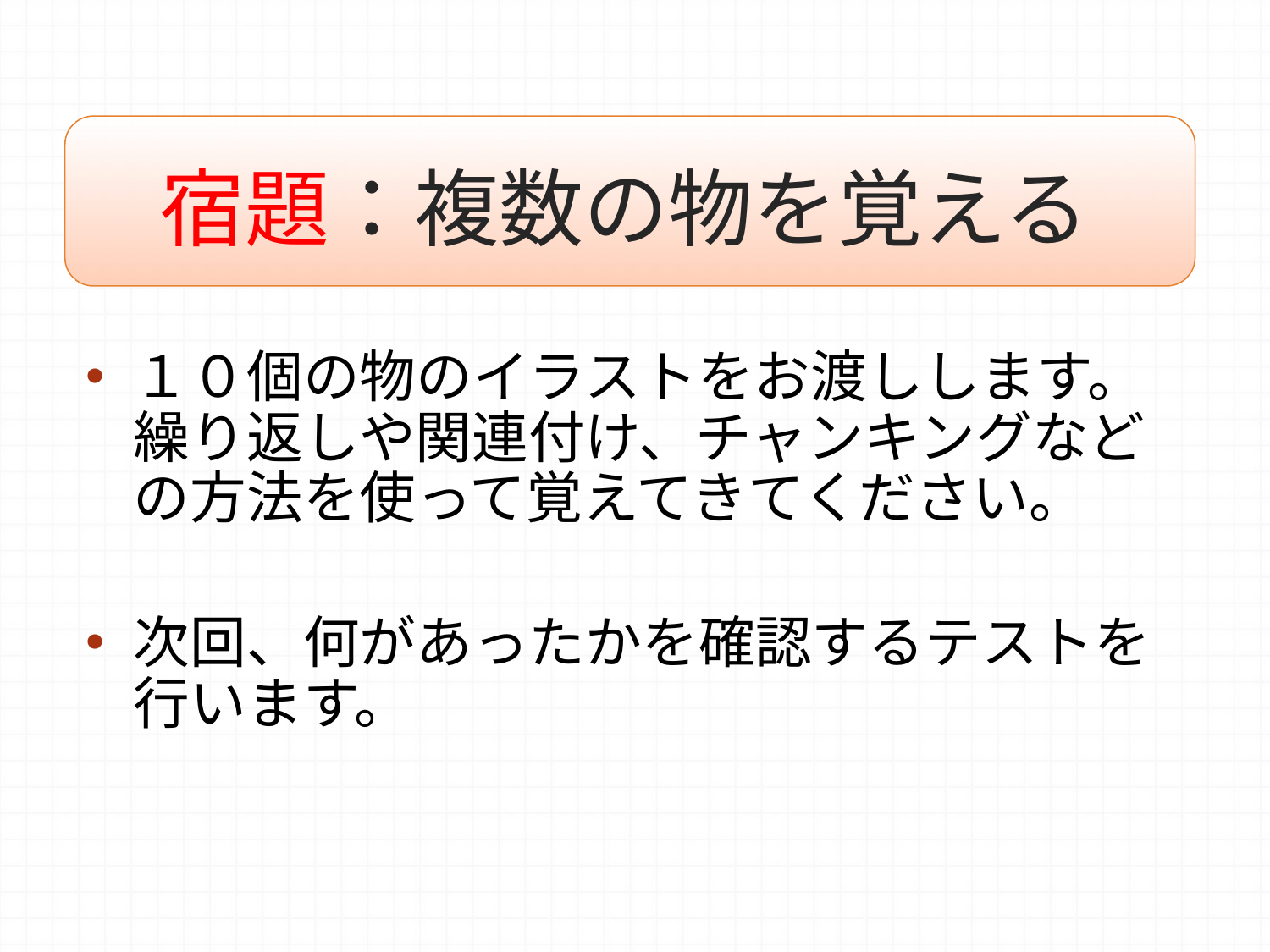

# 宿題：複数の物を覚える

１０個の物のイラストをお渡しします。繰り返しや関連付け、チャンキングなどの方法を使って覚えてきてください。

次回、何があったかを確認するテストを行います。
29